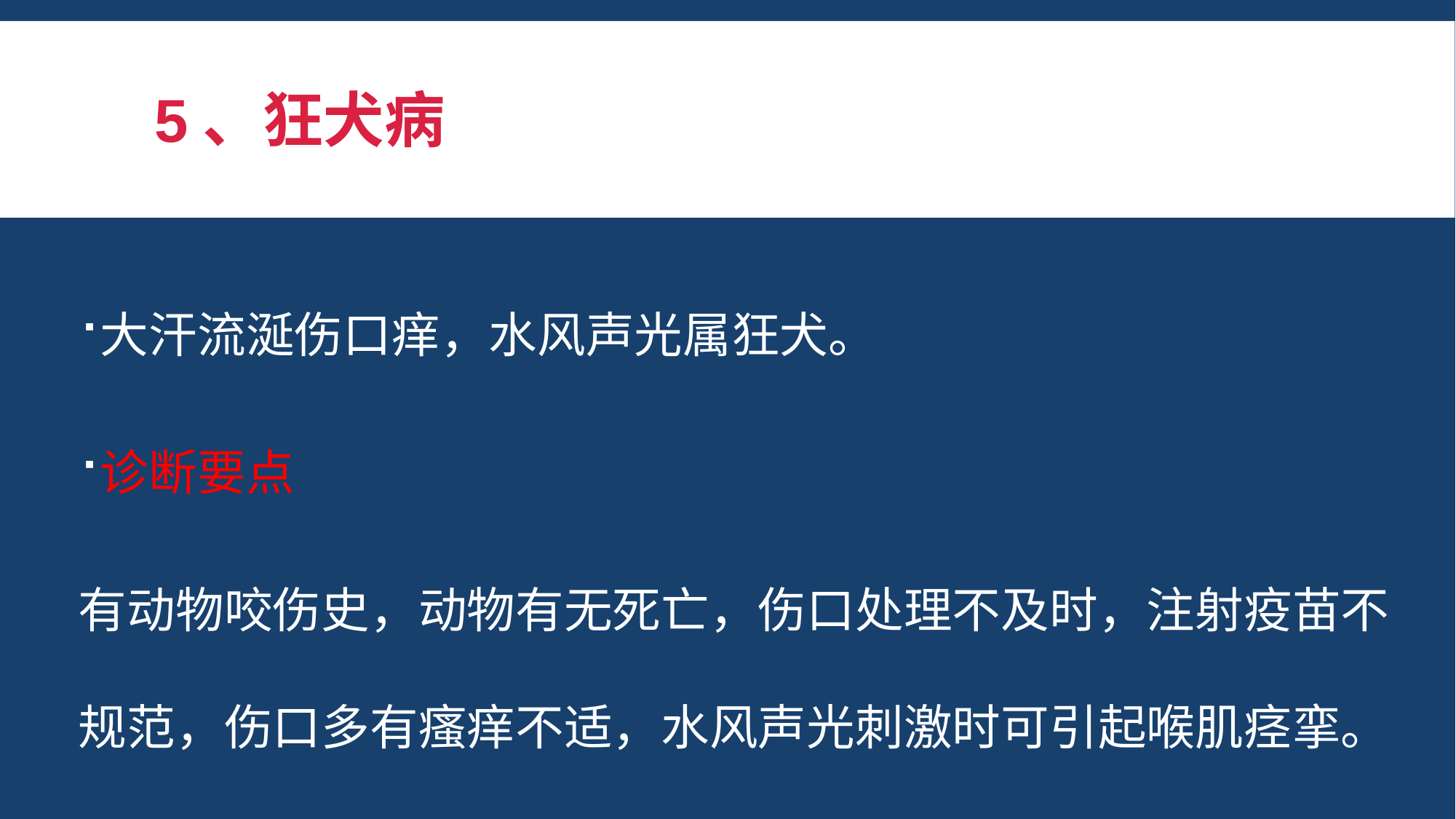

# 5、狂犬病
大汗流涎伤口痒，水风声光属狂犬。
诊断要点
有动物咬伤史，动物有无死亡，伤口处理不及时，注射疫苗不规范，伤口多有瘙痒不适，水风声光刺激时可引起喉肌痉挛。